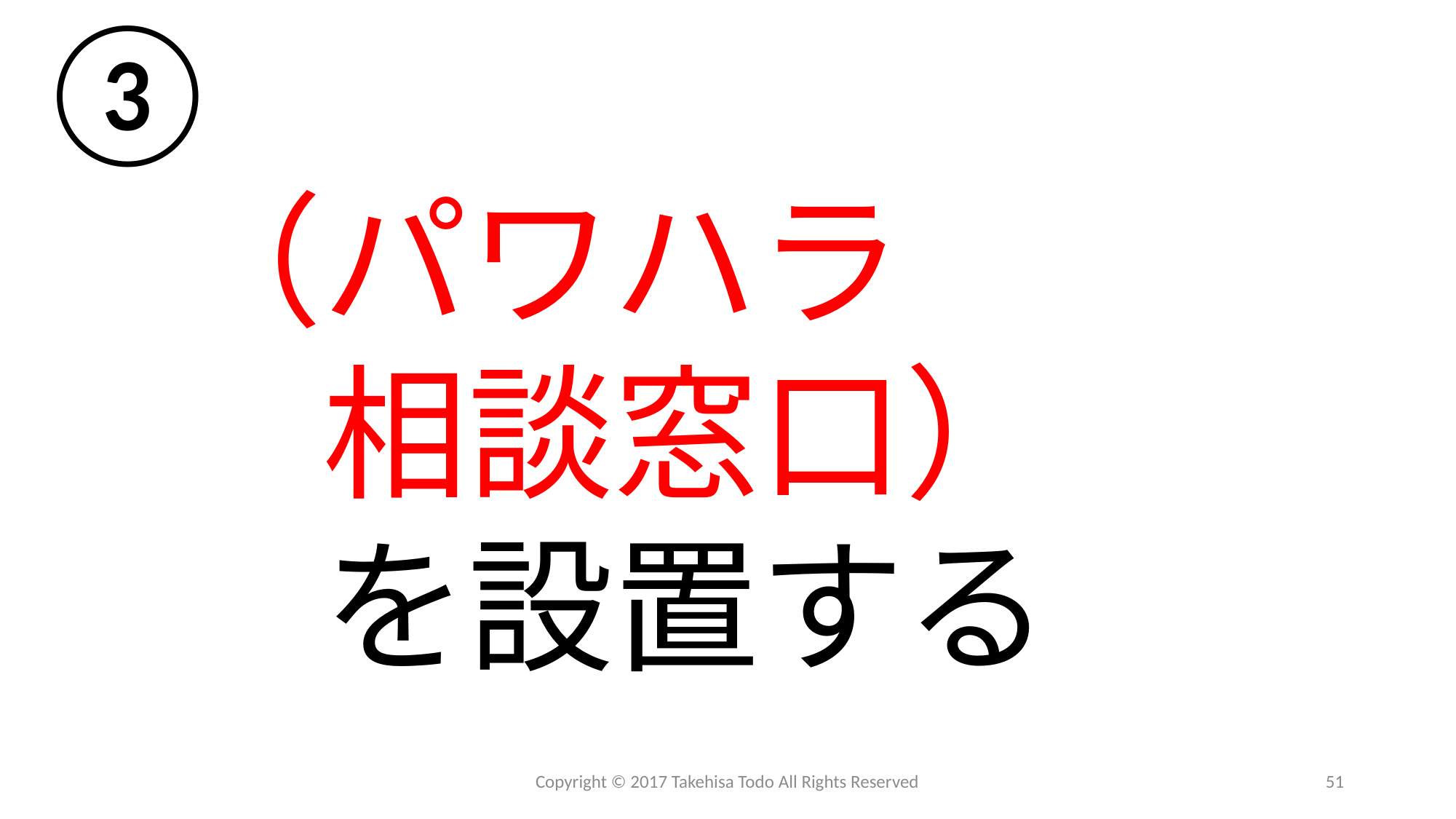

③
　（パワハラ
　　相談窓口）
　　を設置する
Copyright © 2017 Takehisa Todo All Rights Reserved
51